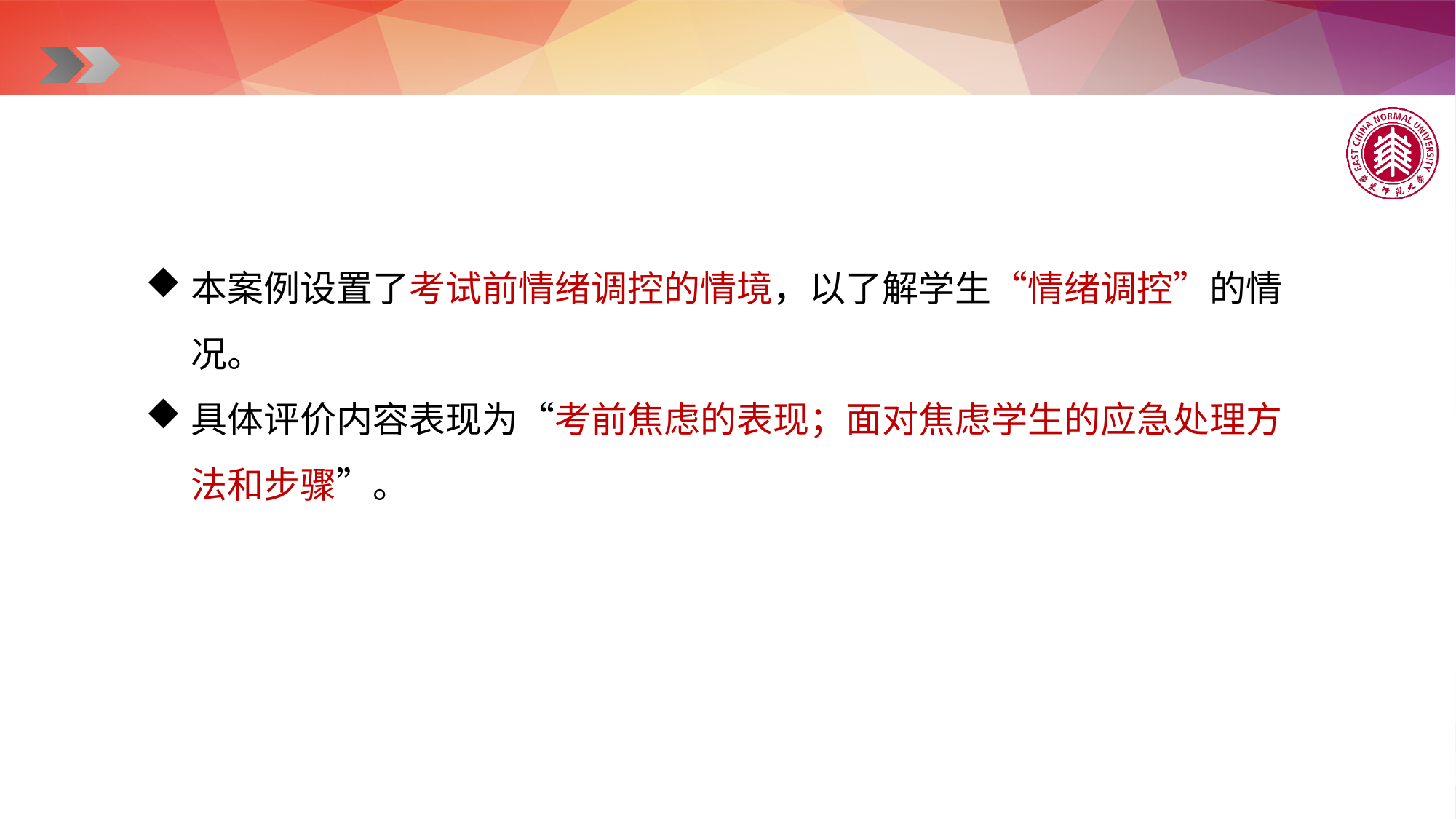

本案例设置了考试前情绪调控的情境，以了解学生“情绪调控”的情况。
具体评价内容表现为“考前焦虑的表现；面对焦虑学生的应急处理方法和步骤”。